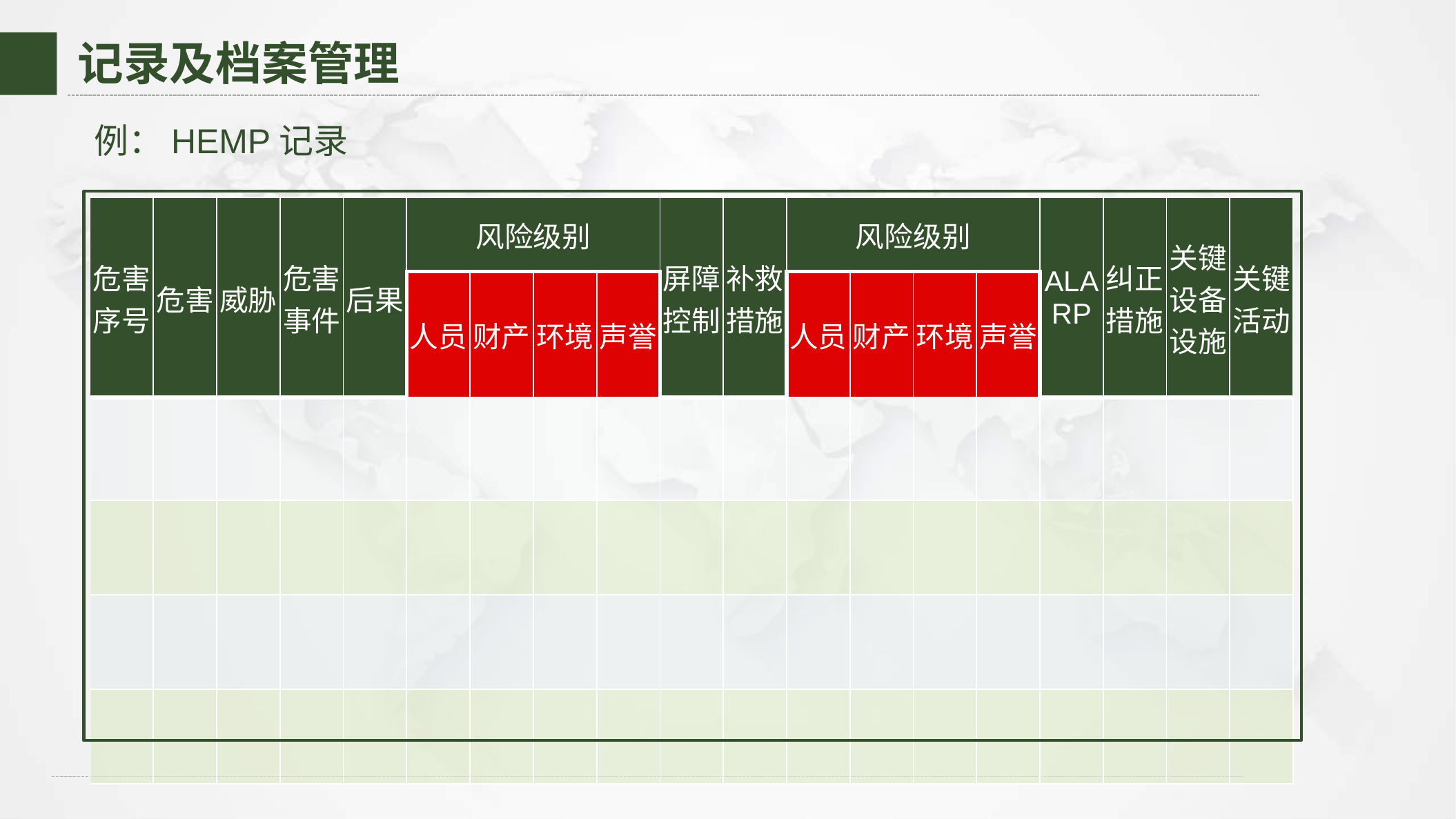

记录及档案管理
例：HEMP记录

| 危害序号 | 危害 | 威胁 | 危害事件 | 后果 | 风险级别 |  |  |  | 屏障控制 | 补救措施 | 风险级别 |  |  |  | ALARP | 纠正措施 | 关键设备设施 | 关键活动 |
| --- | --- | --- | --- | --- | --- | --- | --- | --- | --- | --- | --- | --- | --- | --- | --- | --- | --- | --- |
|  |  |  |  |  | 人员 | 财产 | 环境 | 声誉 |  |  | 人员 | 财产 | 环境 | 声誉 |  |  |  |  |
|  |  |  |  |  |  |  |  |  |  |  |  |  |  |  |  |  |  |  |
|  |  |  |  |  |  |  |  |  |  |  |  |  |  |  |  |  |  |  |
|  |  |  |  |  |  |  |  |  |  |  |  |  |  |  |  |  |  |  |
|  |  |  |  |  |  |  |  |  |  |  |  |  |  |  |  |  |  |  |